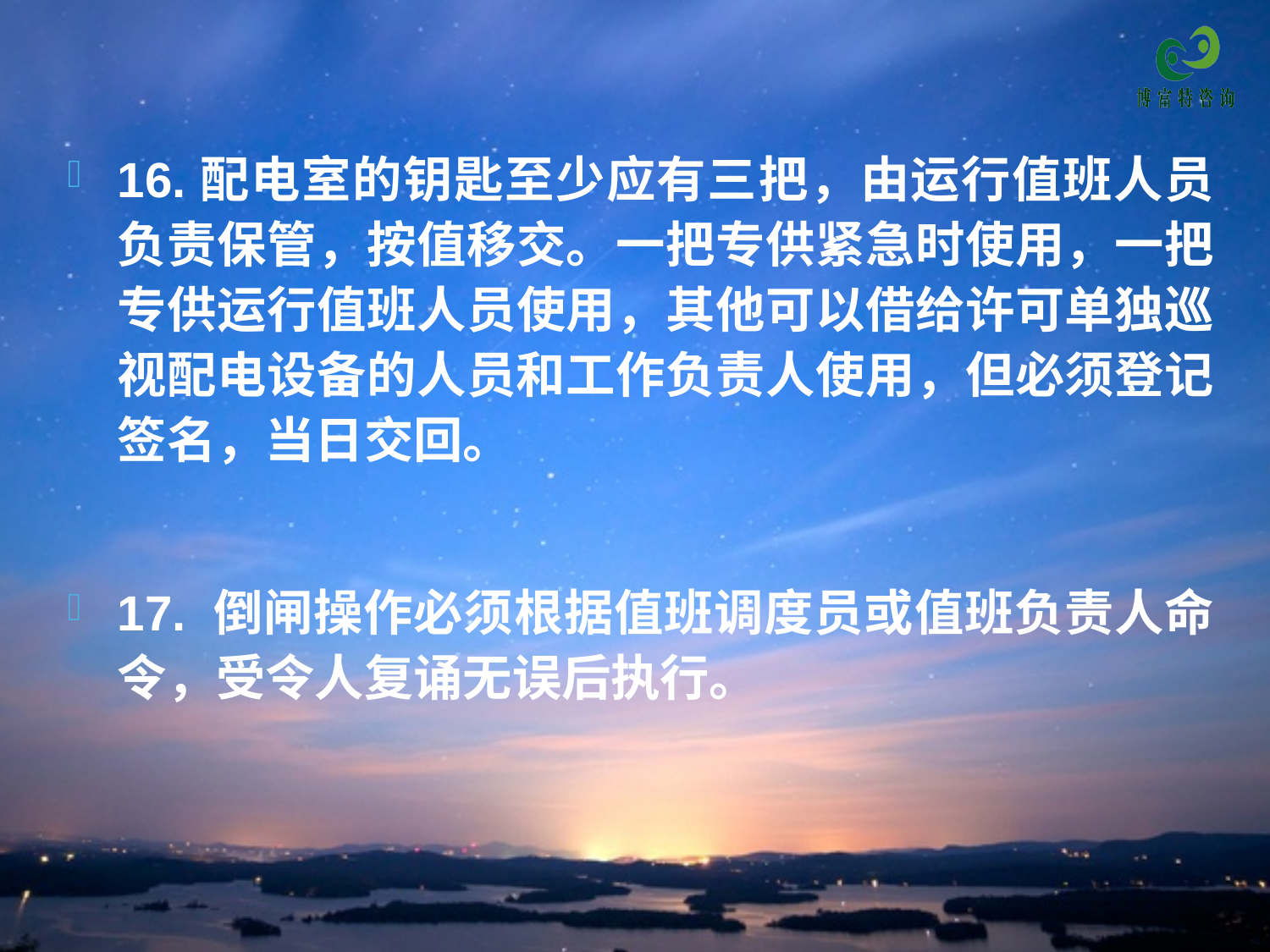

16.配电室的钥匙至少应有三把，由运行值班人员负责保管，按值移交。一把专供紧急时使用，一把专供运行值班人员使用，其他可以借给许可单独巡视配电设备的人员和工作负责人使用，但必须登记签名，当日交回。

17. 倒闸操作必须根据值班调度员或值班负责人命令，受令人复诵无误后执行。